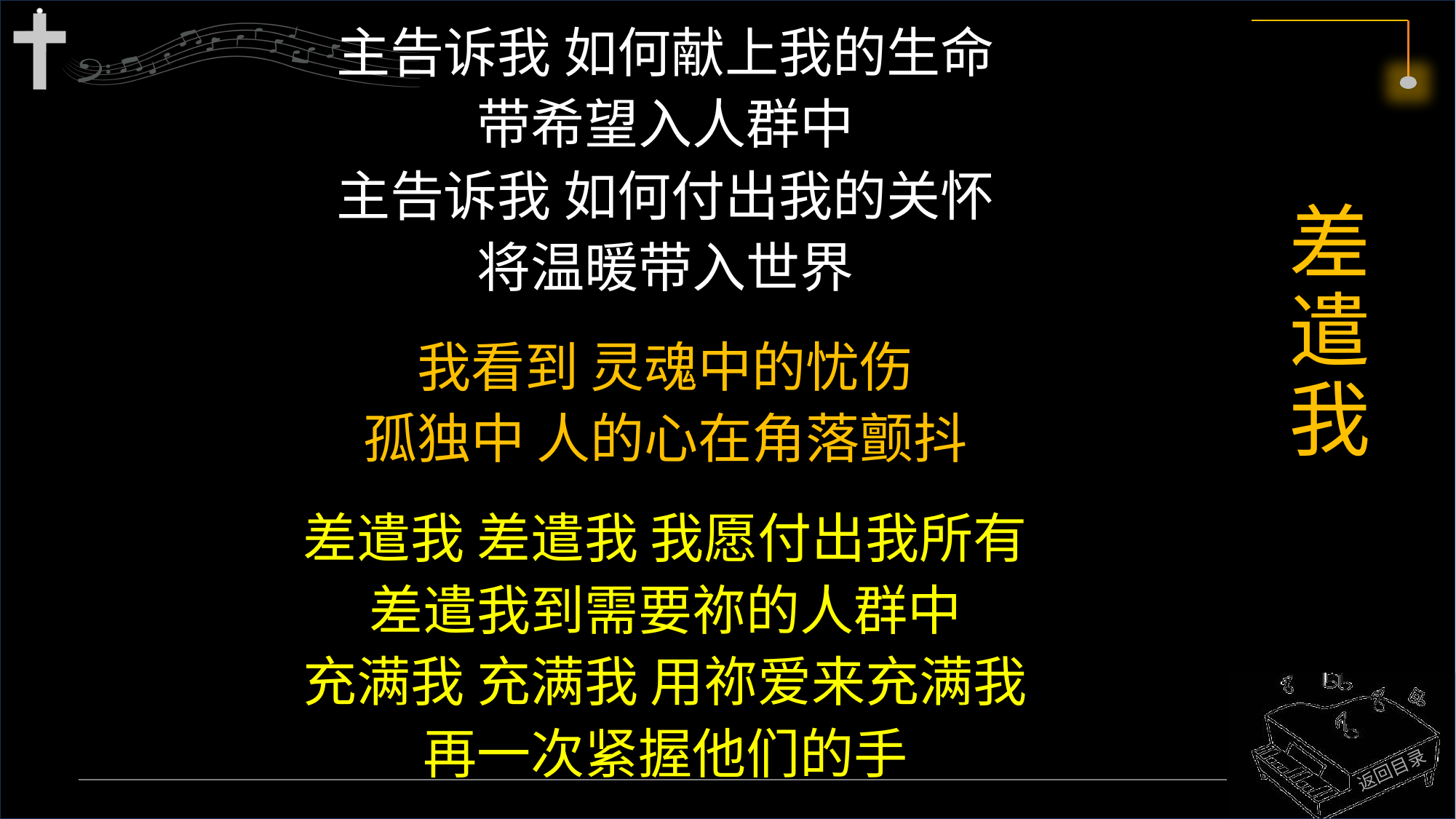

主告诉我 如何献上我的生命
带希望入人群中
主告诉我 如何付出我的关怀
将温暖带入世界

我看到 灵魂中的忧伤
孤独中 人的心在角落颤抖

差遣我 差遣我 我愿付出我所有
差遣我到需要祢的人群中
充满我 充满我 用祢爱来充满我
再一次紧握他们的手
# 差遣我